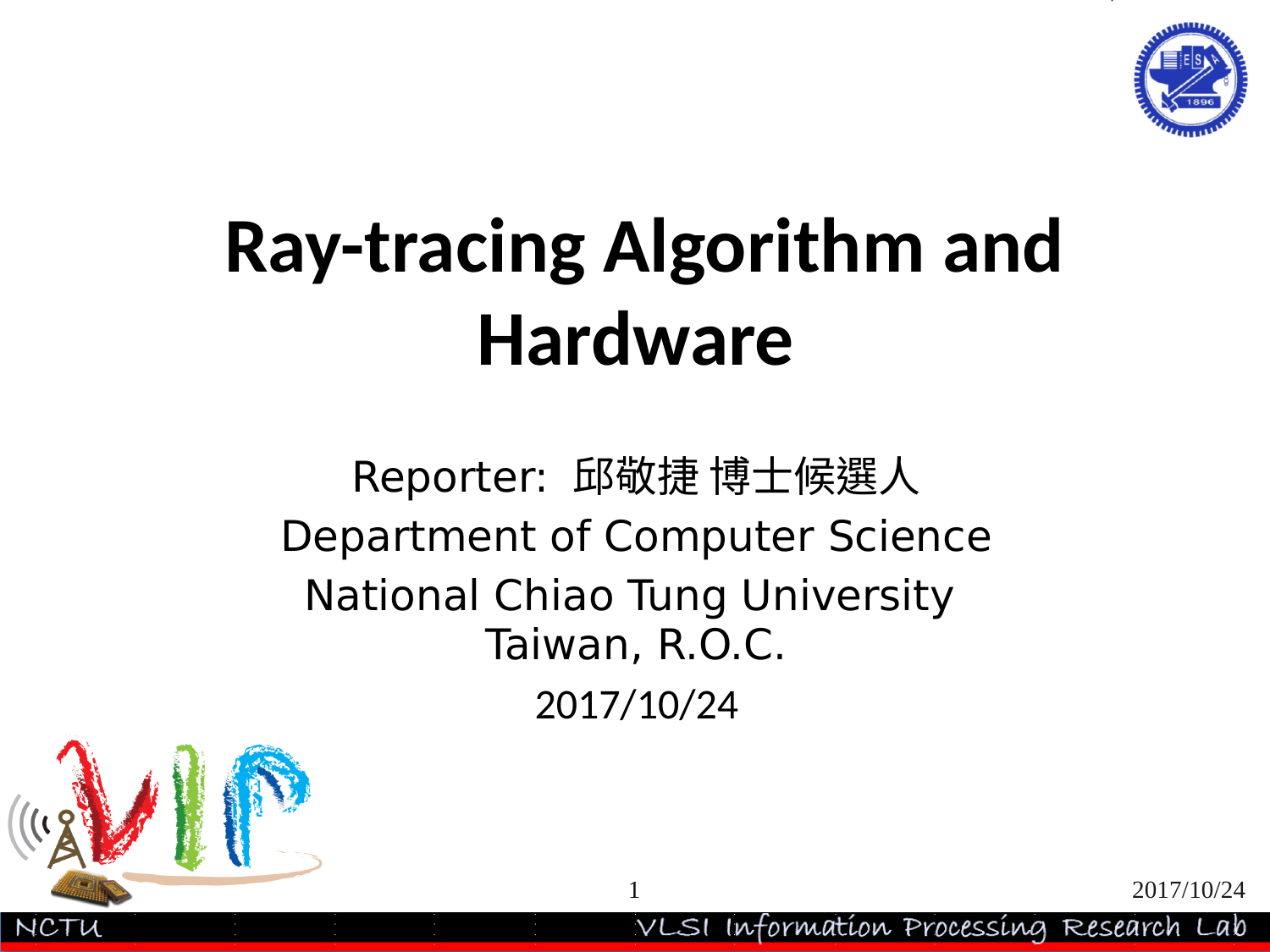

# Ray-tracing Algorithm and Hardware
Reporter: 邱敬捷 博士候選人
Department of Computer Science
National Chiao Tung University
Taiwan, R.O.C.
2017/10/24
1
2017/10/24